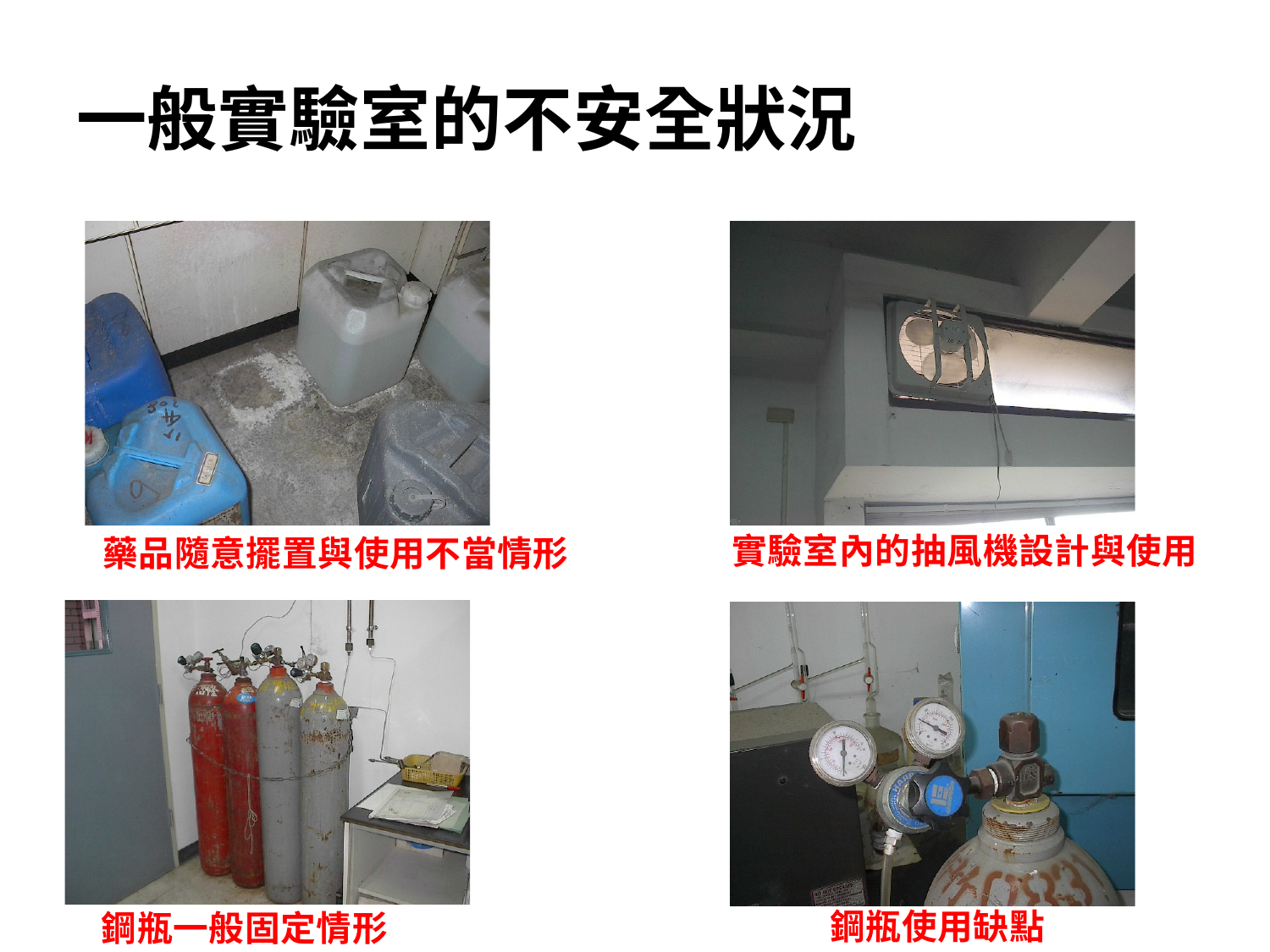

# 一般實驗室的不安全狀況

實驗室內的抽風機設計與使用
藥品隨意擺置與使用不當情形

鋼瓶使用缺點
鋼瓶一般固定情形